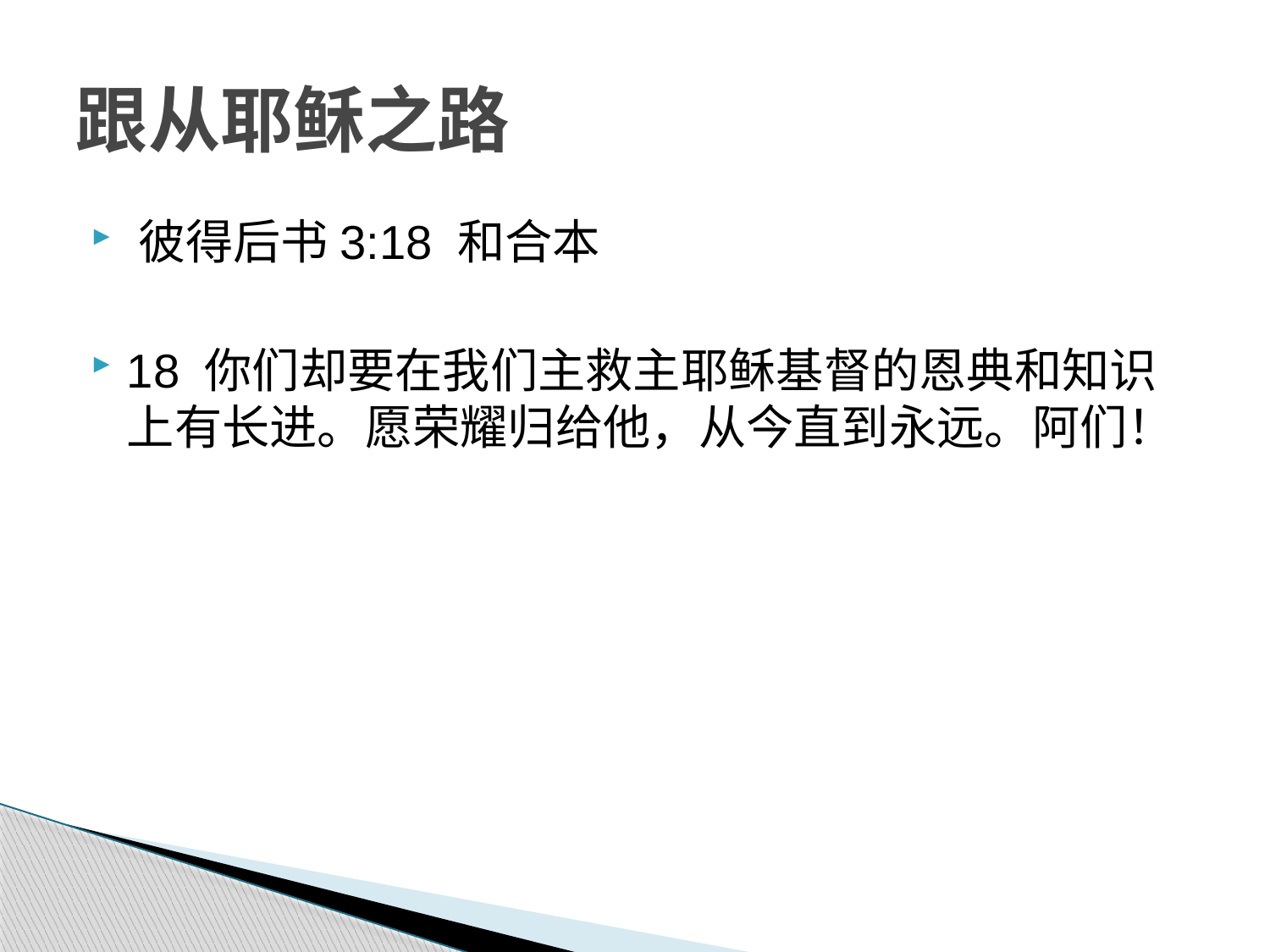

# 跟从耶稣之路
‪彼得后书‬3:18 和合本

18 你们却要在我们主救主耶稣基督的恩典和知识上有长进。愿荣耀归给他，从今直到永远。阿们！